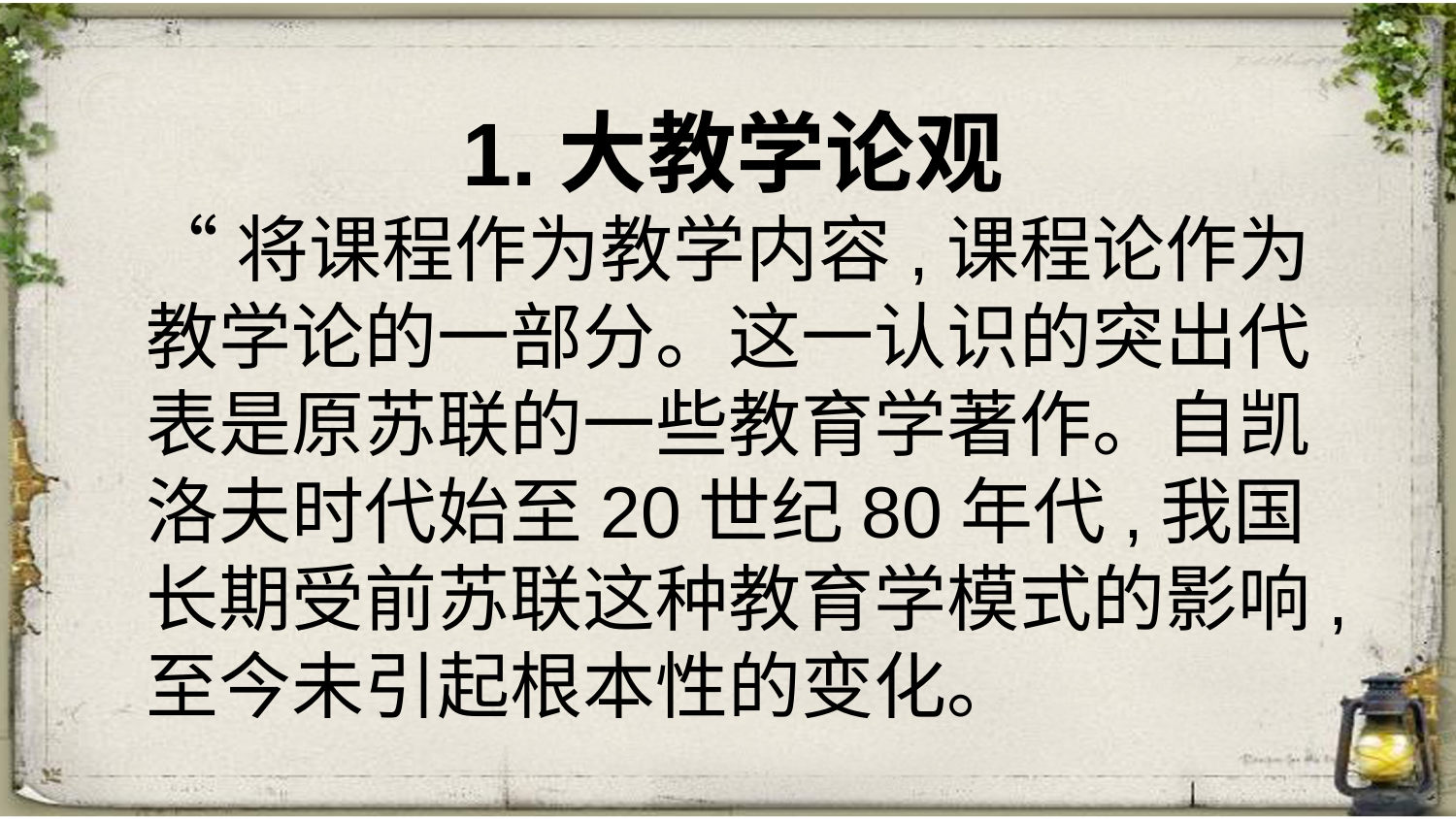

1.大教学论观
“将课程作为教学内容,课程论作为教学论的一部分。这一认识的突出代表是原苏联的一些教育学著作。自凯洛夫时代始至20世纪80年代,我国长期受前苏联这种教育学模式的影响,至今未引起根本性的变化。